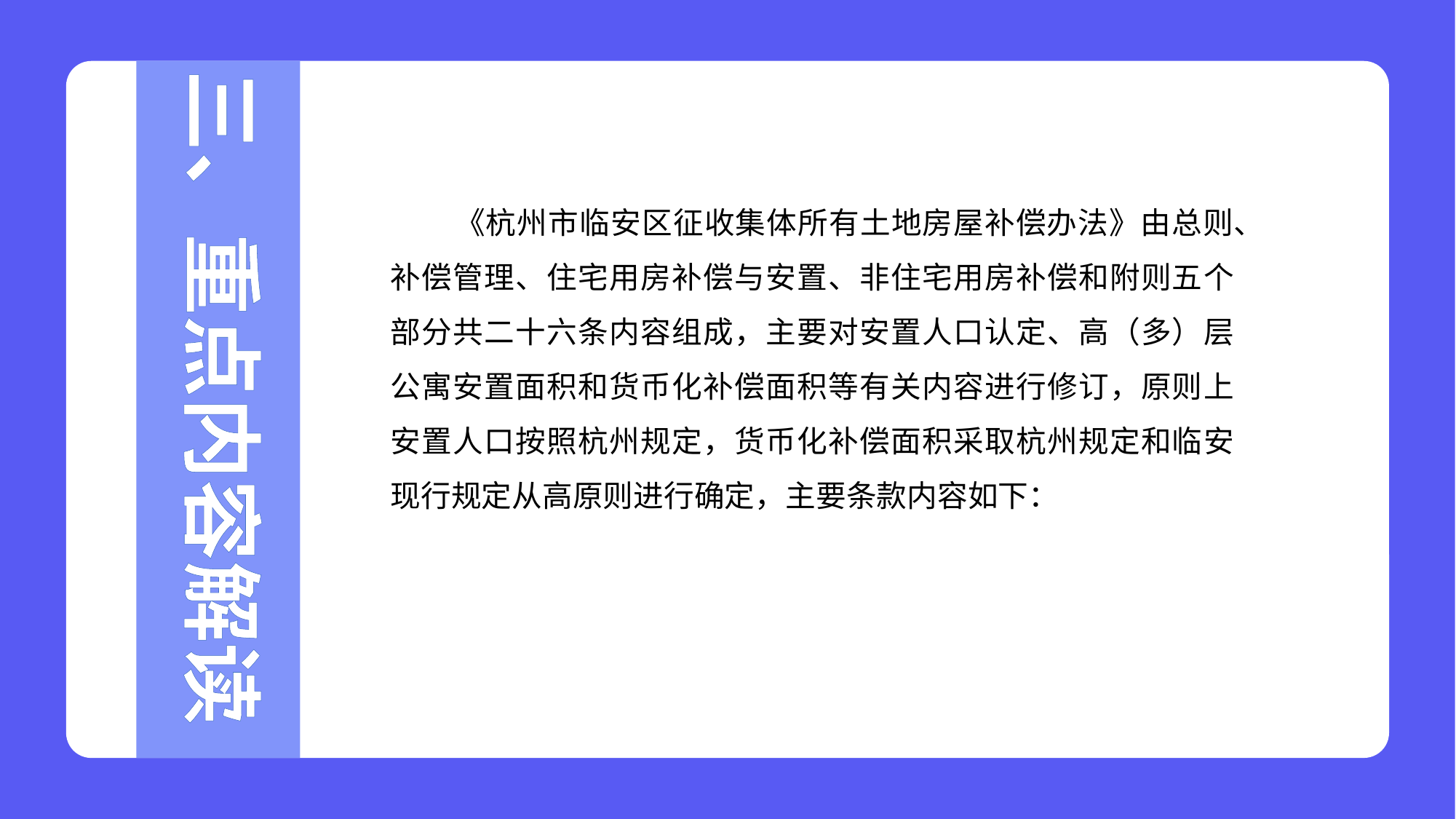

三、重点内容解读
《杭州市临安区征收集体所有土地房屋补偿办法》由总则、补偿管理、住宅用房补偿与安置、非住宅用房补偿和附则五个部分共二十六条内容组成，主要对安置人口认定、高（多）层公寓安置面积和货币化补偿面积等有关内容进行修订，原则上安置人口按照杭州规定，货币化补偿面积采取杭州规定和临安现行规定从高原则进行确定，主要条款内容如下：